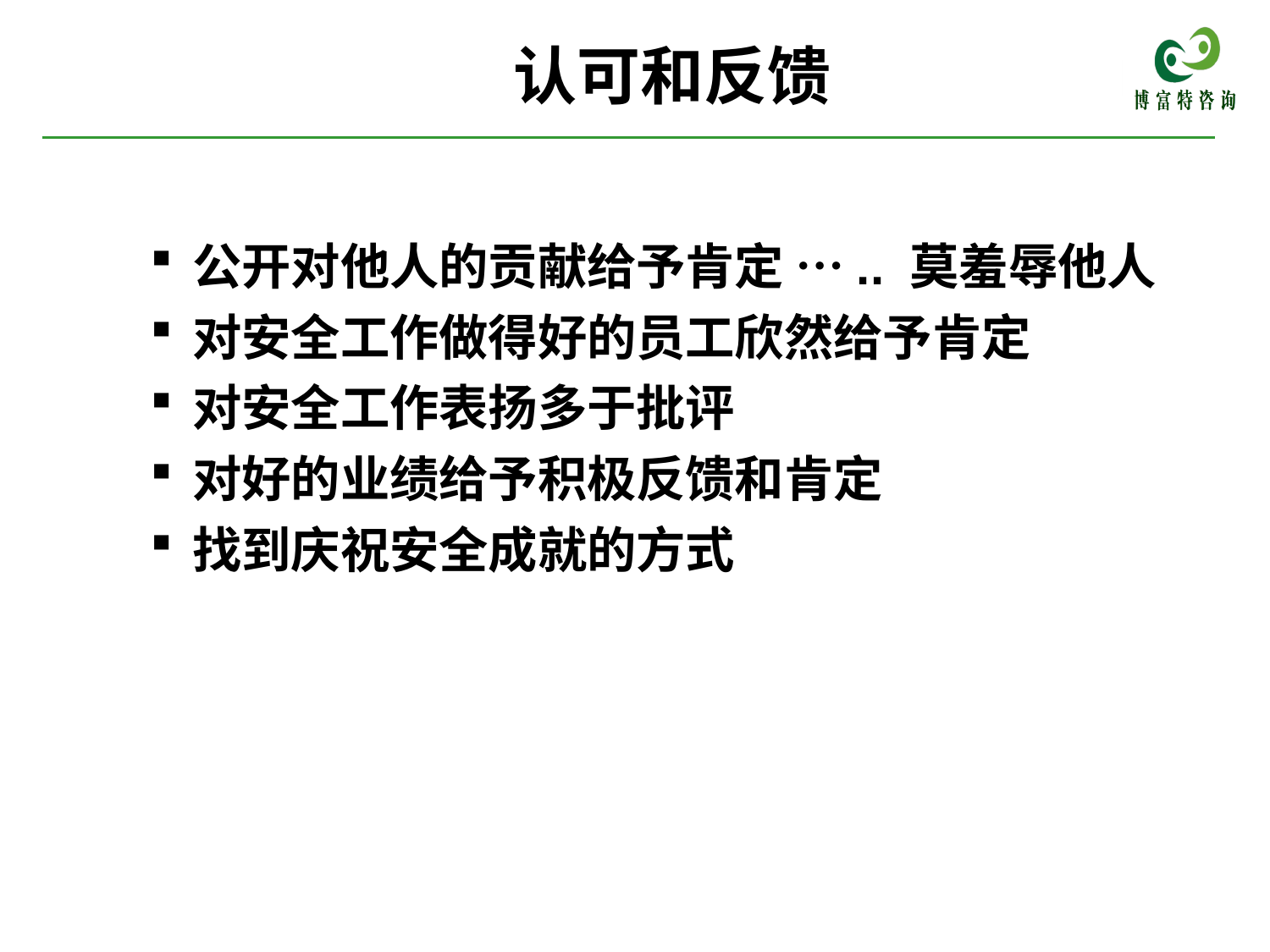

认可和反馈
公开对他人的贡献给予肯定 ….. 莫羞辱他人
对安全工作做得好的员工欣然给予肯定
对安全工作表扬多于批评
对好的业绩给予积极反馈和肯定
找到庆祝安全成就的方式